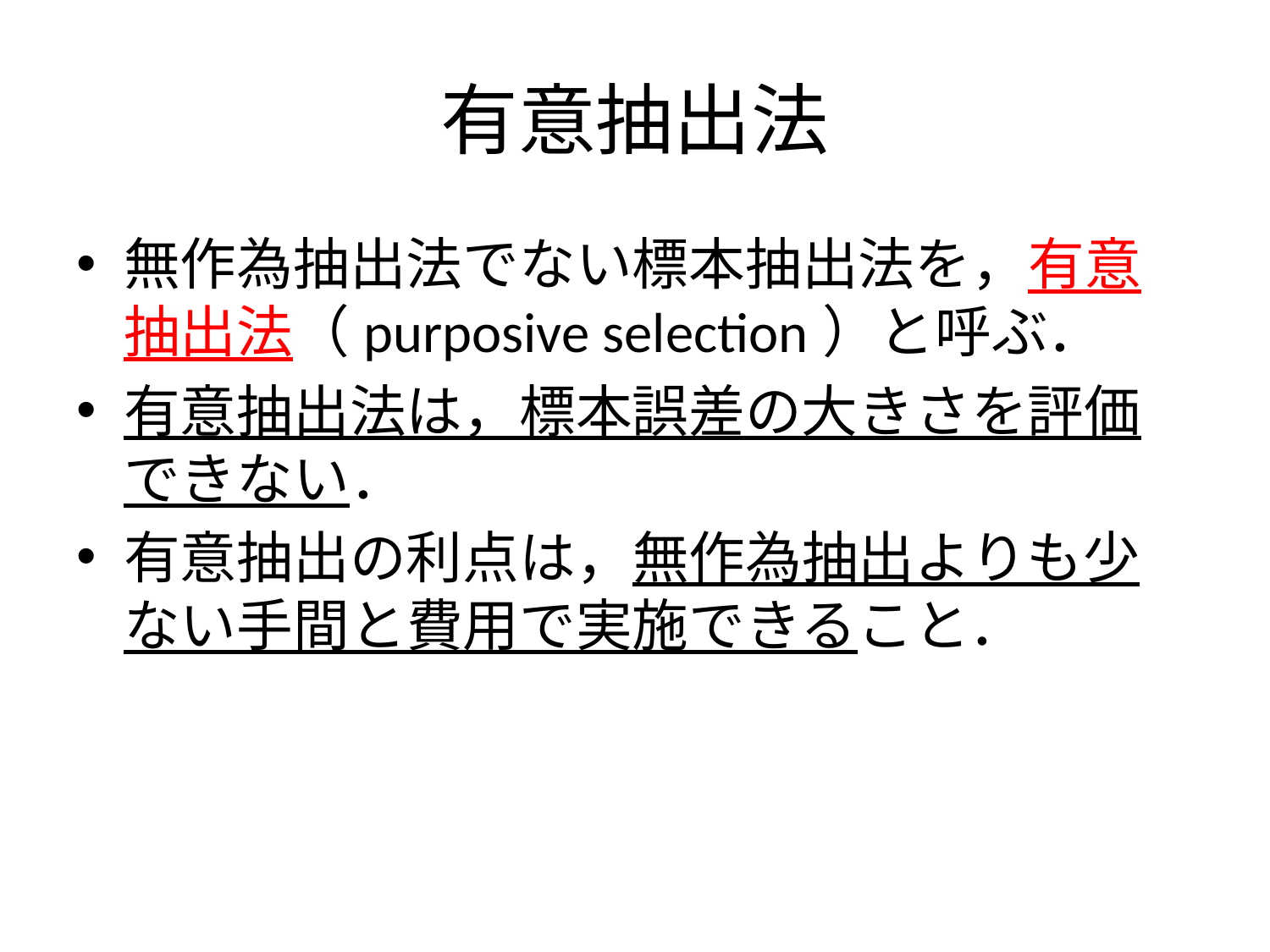

# 有意抽出法
無作為抽出法でない標本抽出法を，有意抽出法（purposive selection）と呼ぶ．
有意抽出法は，標本誤差の大きさを評価できない．
有意抽出の利点は，無作為抽出よりも少ない手間と費用で実施できること．